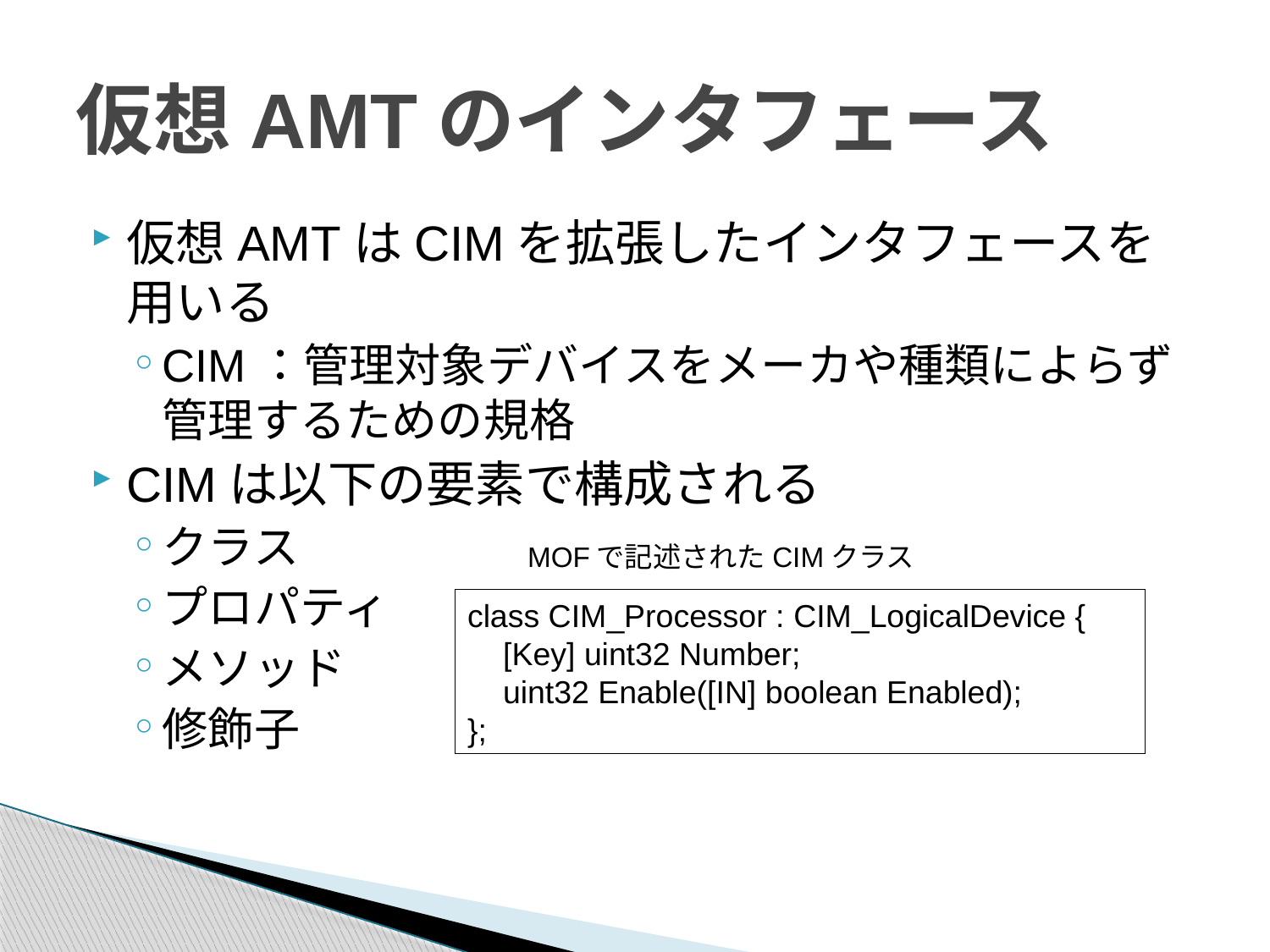

# 仮想AMTのインタフェース
仮想AMTはCIMを拡張したインタフェースを用いる
CIM：管理対象デバイスをメーカや種類によらず管理するための規格
CIMは以下の要素で構成される
クラス
プロパティ
メソッド
修飾子
MOFで記述されたCIMクラス
class CIM_Processor : CIM_LogicalDevice {
    [Key] uint32 Number;
    uint32 Enable([IN] boolean Enabled);
};